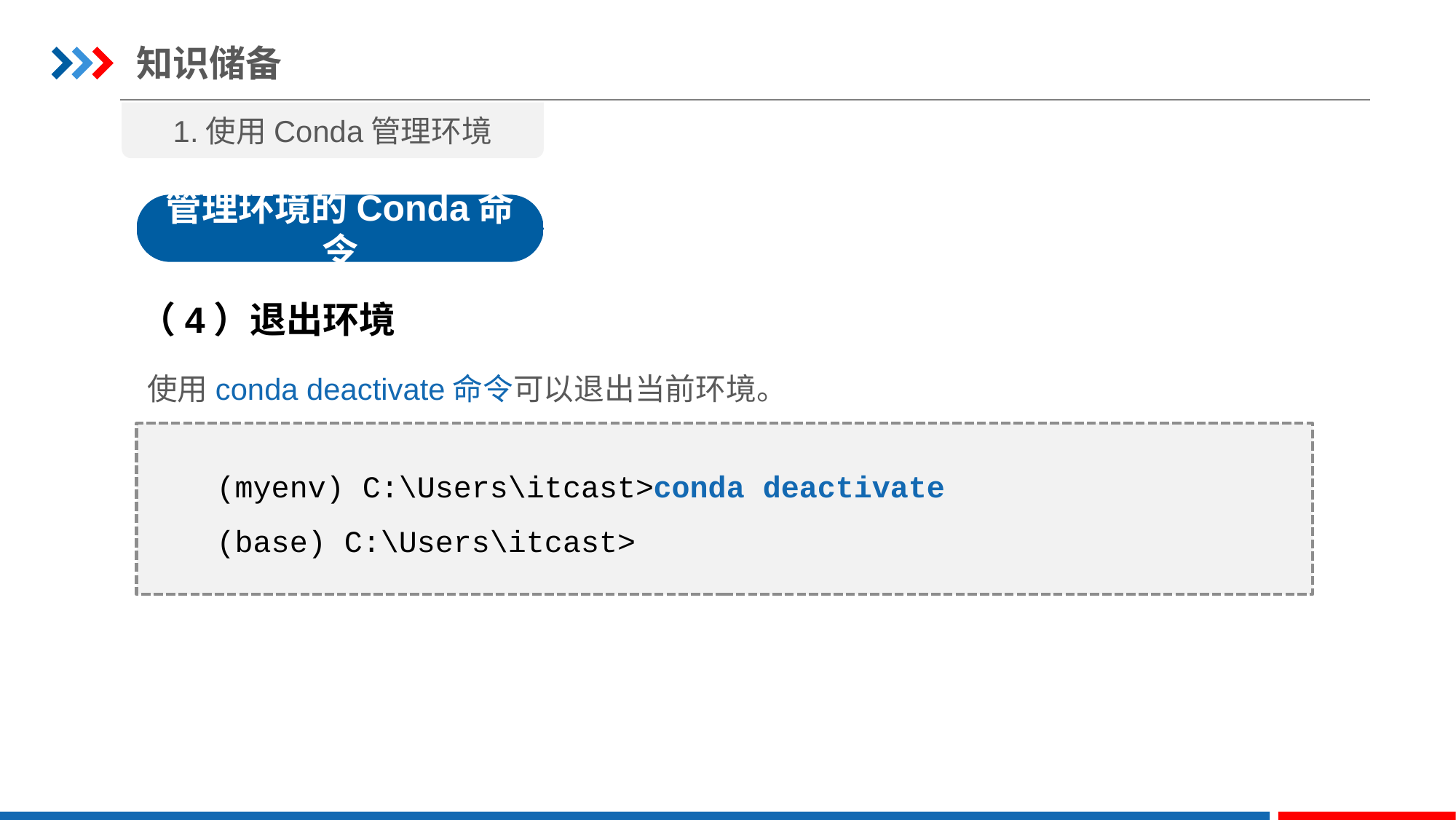

知识储备

1.使用Conda管理环境
管理环境的Conda命令
（4）退出环境
使用conda deactivate命令可以退出当前环境。

(myenv) C:\Users\itcast>conda deactivate
(base) C:\Users\itcast>